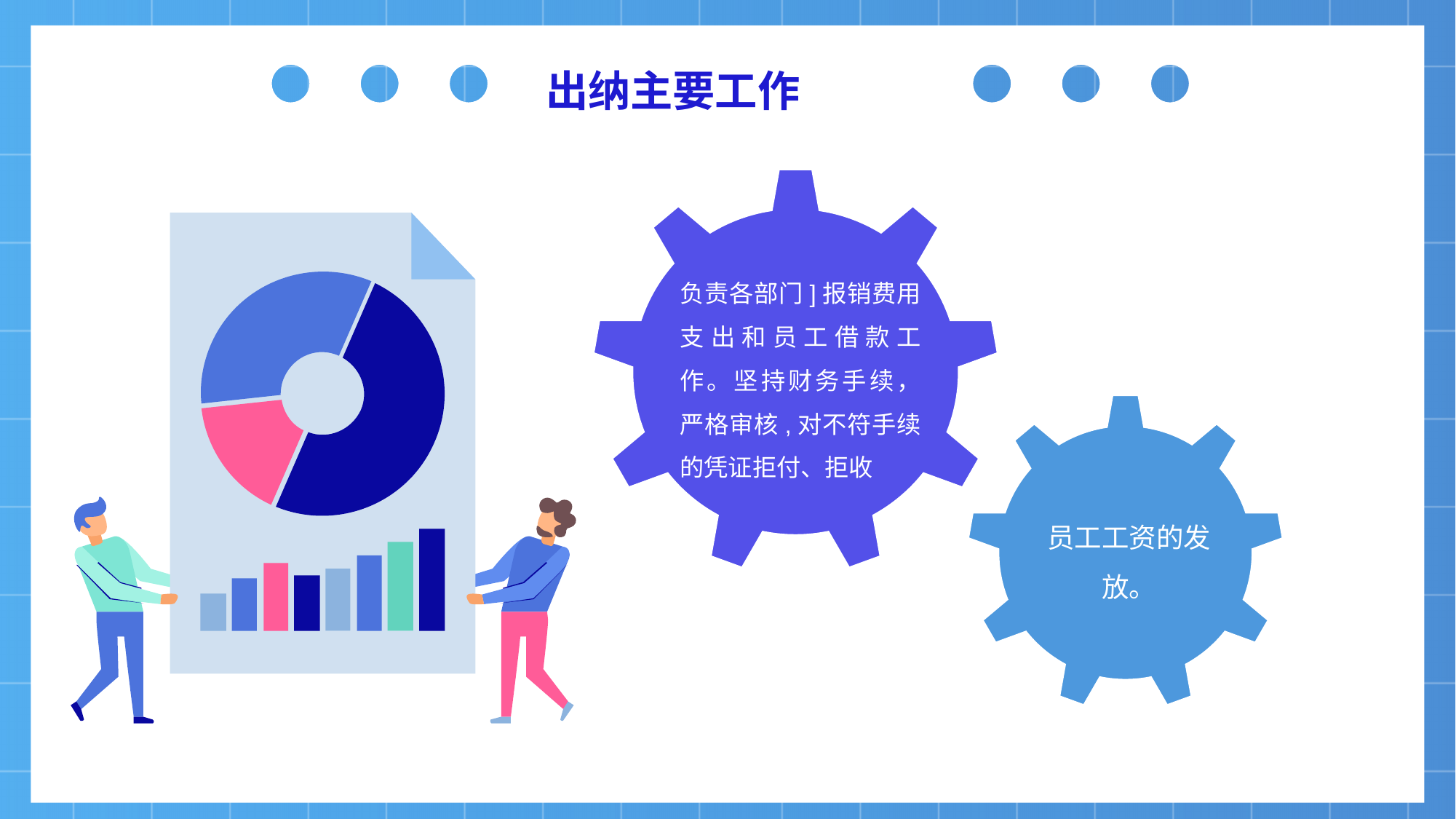

出纳主要工作

负责各部门]报销费用支出和员工借款工作。坚持财务手续，严格审核,对不符手续的凭证拒付、拒收

员工工资的发放。